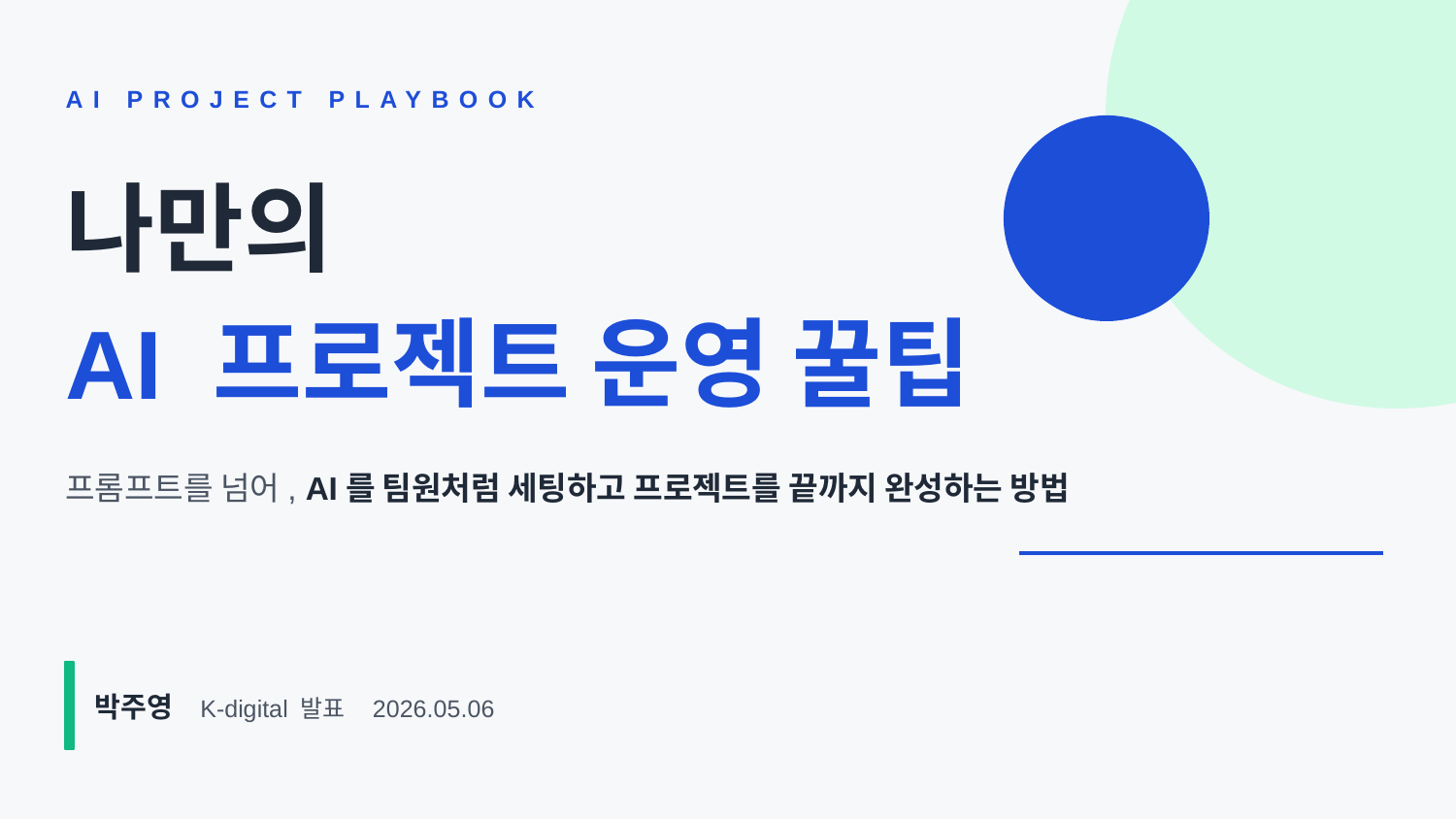

AI PROJECT PLAYBOOK

나만의
AI 프로젝트 운영 꿀팁
프롬프트를 넘어, AI를 팀원처럼 세팅하고 프로젝트를 끝까지 완성하는 방법

박주영    K-digital 발표    2026.05.06